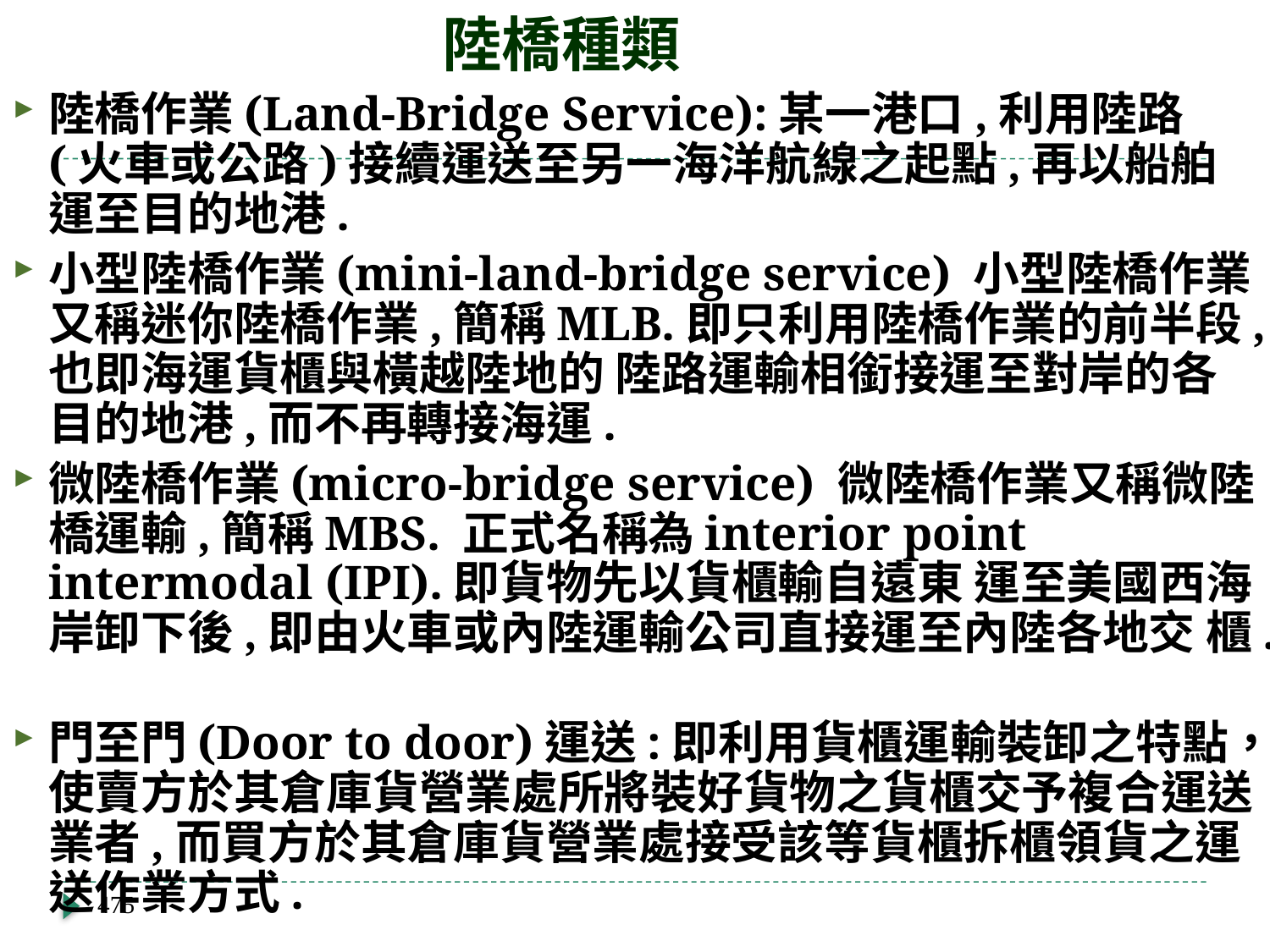

# 陸橋種類
陸橋作業(Land-Bridge Service):某一港口,利用陸路(火車或公路)接續運送至另一海洋航線之起點,再以船舶運至目的地港.
小型陸橋作業(mini-land-bridge service) 小型陸橋作業又稱迷你陸橋作業,簡稱MLB.即只利用陸橋作業的前半段,也即海運貨櫃與橫越陸地的 陸路運輸相銜接運至對岸的各目的地港,而不再轉接海運.
微陸橋作業(micro-bridge service) 微陸橋作業又稱微陸橋運輸,簡稱MBS. 正式名稱為interior point intermodal (IPI).即貨物先以貨櫃輸自遠東 運至美國西海岸卸下後,即由火車或內陸運輸公司直接運至內陸各地交 櫃.
門至門(Door to door)運送:即利用貨櫃運輸裝卸之特點，使賣方於其倉庫貨營業處所將裝好貨物之貨櫃交予複合運送業者,而買方於其倉庫貨營業處接受該等貨櫃拆櫃領貨之運送作業方式.
475